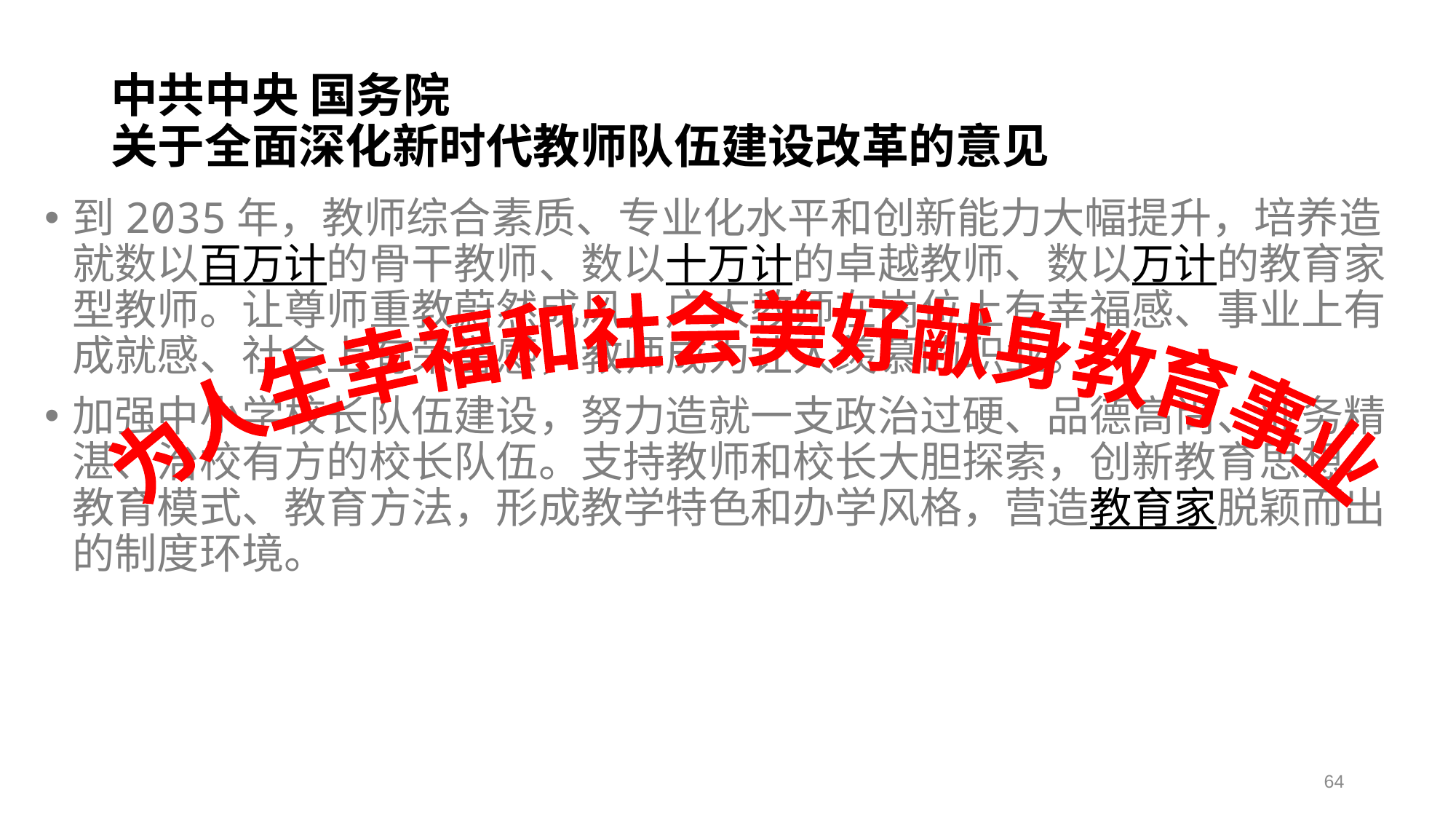

# 中共中央 国务院 关于全面深化新时代教师队伍建设改革的意见
到2035年，教师综合素质、专业化水平和创新能力大幅提升，培养造就数以百万计的骨干教师、数以十万计的卓越教师、数以万计的教育家型教师。让尊师重教蔚然成风，广大教师在岗位上有幸福感、事业上有成就感、社会上有荣誉感，教师成为让人羡慕的职业。
加强中小学校长队伍建设，努力造就一支政治过硬、品德高尚、业务精湛、治校有方的校长队伍。支持教师和校长大胆探索，创新教育思想、教育模式、教育方法，形成教学特色和办学风格，营造教育家脱颖而出的制度环境。
为人生幸福和社会美好献身教育事业
64